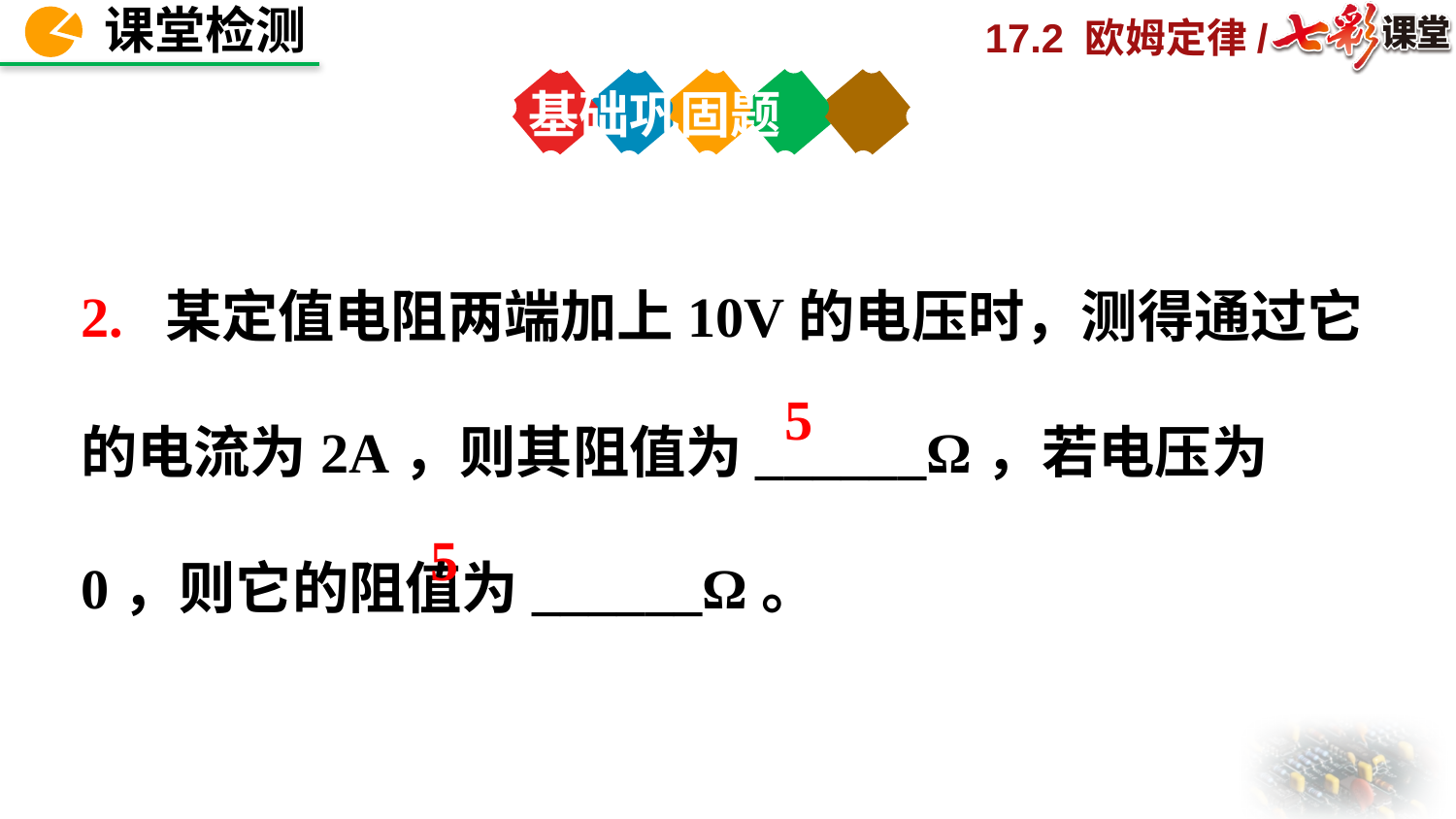

基础巩固题

2.  某定值电阻两端加上10V的电压时，测得通过它的电流为2A，则其阻值为______Ω，若电压为0，则它的阻值为______Ω。
5
5